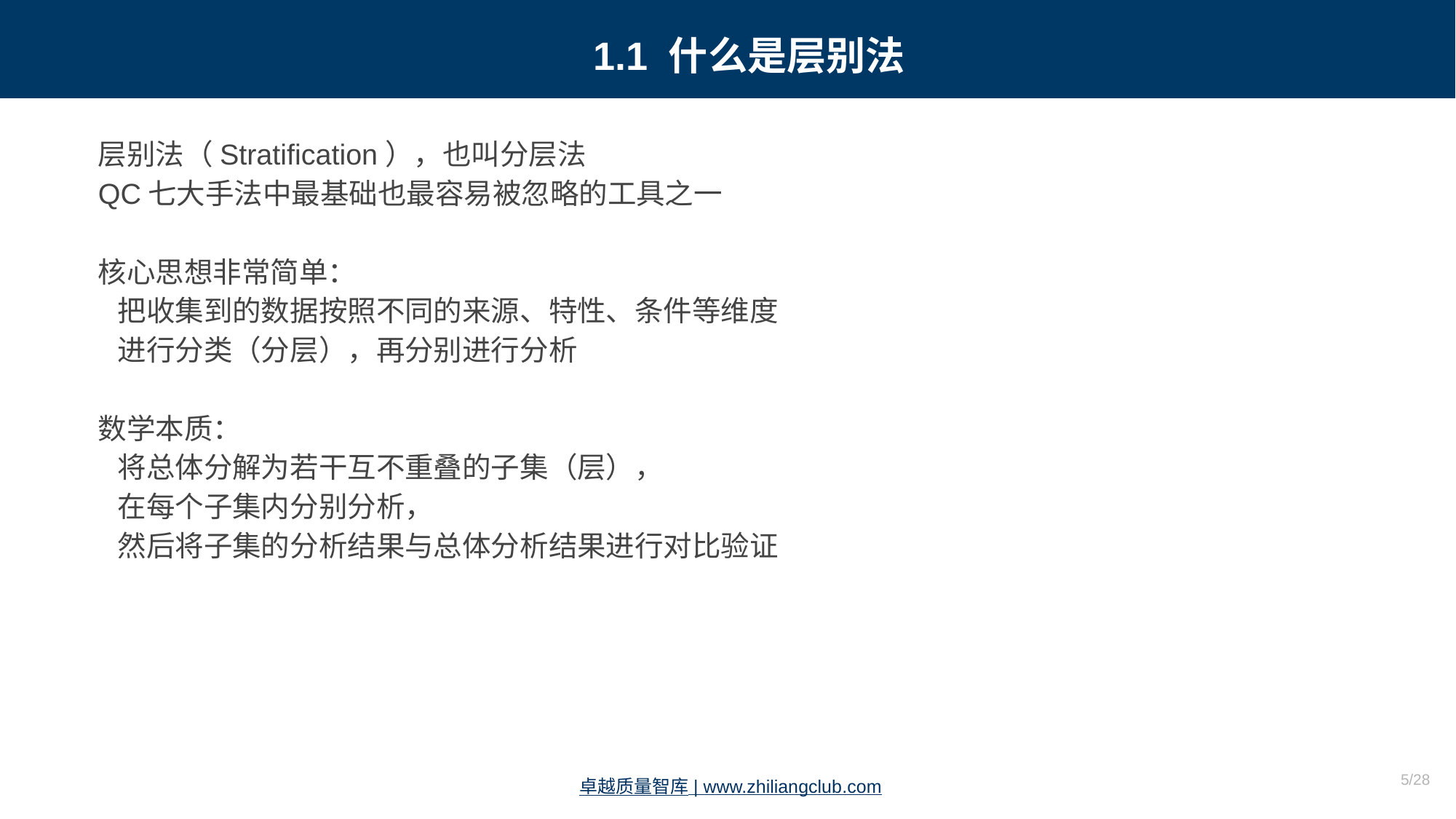

1.1 什么是层别法
层别法（Stratification），也叫分层法
QC七大手法中最基础也最容易被忽略的工具之一

核心思想非常简单：
  把收集到的数据按照不同的来源、特性、条件等维度
  进行分类（分层），再分别进行分析

数学本质：
  将总体分解为若干互不重叠的子集（层），
  在每个子集内分别分析，
  然后将子集的分析结果与总体分析结果进行对比验证
5/28